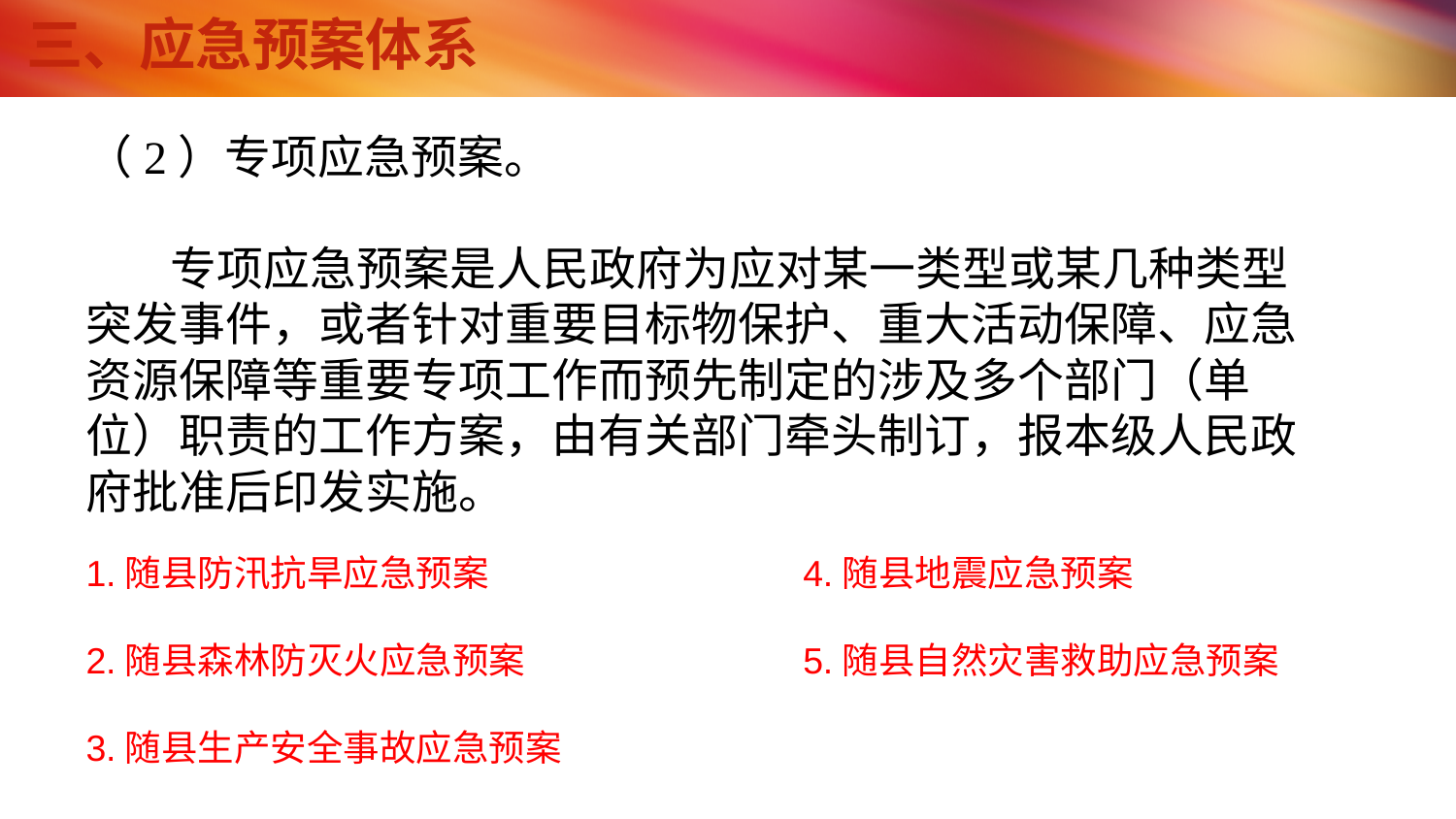

# 三、应急预案体系
（2）专项应急预案。

       专项应急预案是人民政府为应对某一类型或某几种类型突发事件，或者针对重要目标物保护、重大活动保障、应急资源保障等重要专项工作而预先制定的涉及多个部门（单位）职责的工作方案，由有关部门牵头制订，报本级人民政府批准后印发实施。
1.随县防汛抗旱应急预案

2.随县森林防灭火应急预案

3.随县生产安全事故应急预案

4.随县地震应急预案

5.随县自然灾害救助应急预案